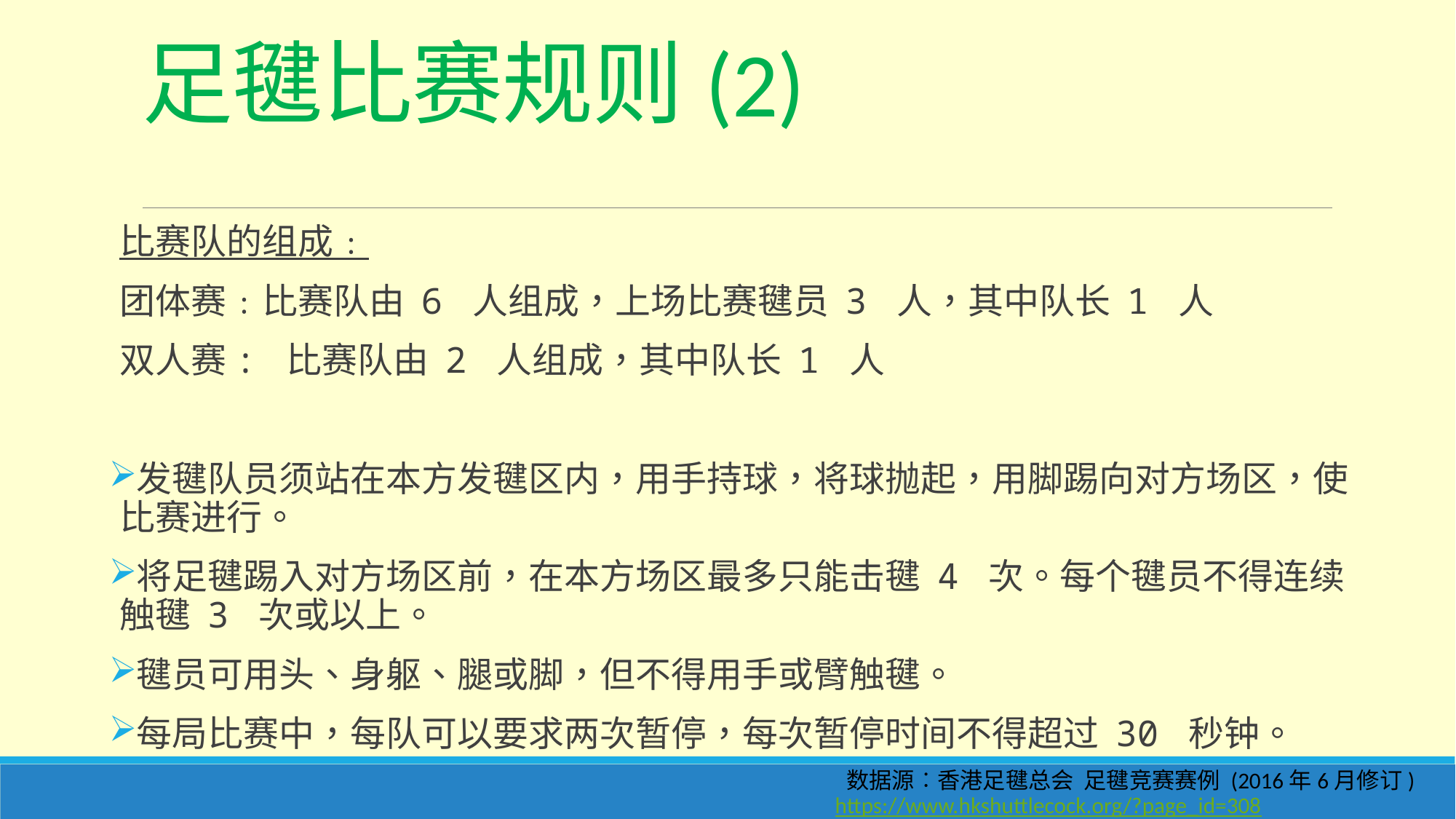

# 足毽比赛规则(2)
比赛队的组成﹕
团体赛﹕比赛队由 6 人组成，上场比赛毽员 3 人，其中队长 1 人
双人赛: 比赛队由 2 人组成，其中队长 1 人

发毽队员须站在本方发毽区内，用手持球，将球抛起，用脚踢向对方场区，使比赛进行。
将足毽踢入对方场区前，在本方场区最多只能击毽 4 次。每个毽员不得连续触毽 3 次或以上。
毽员可用头、身躯、腿或脚，但不得用手或臂触毽。
每局比赛中，每队可以要求两次暂停，每次暂停时间不得超过 30 秒钟。
 数据源︰香港足毽总会  足毽竞赛赛例 (2016年6月修订) https://www.hkshuttlecock.org/?page_id=308